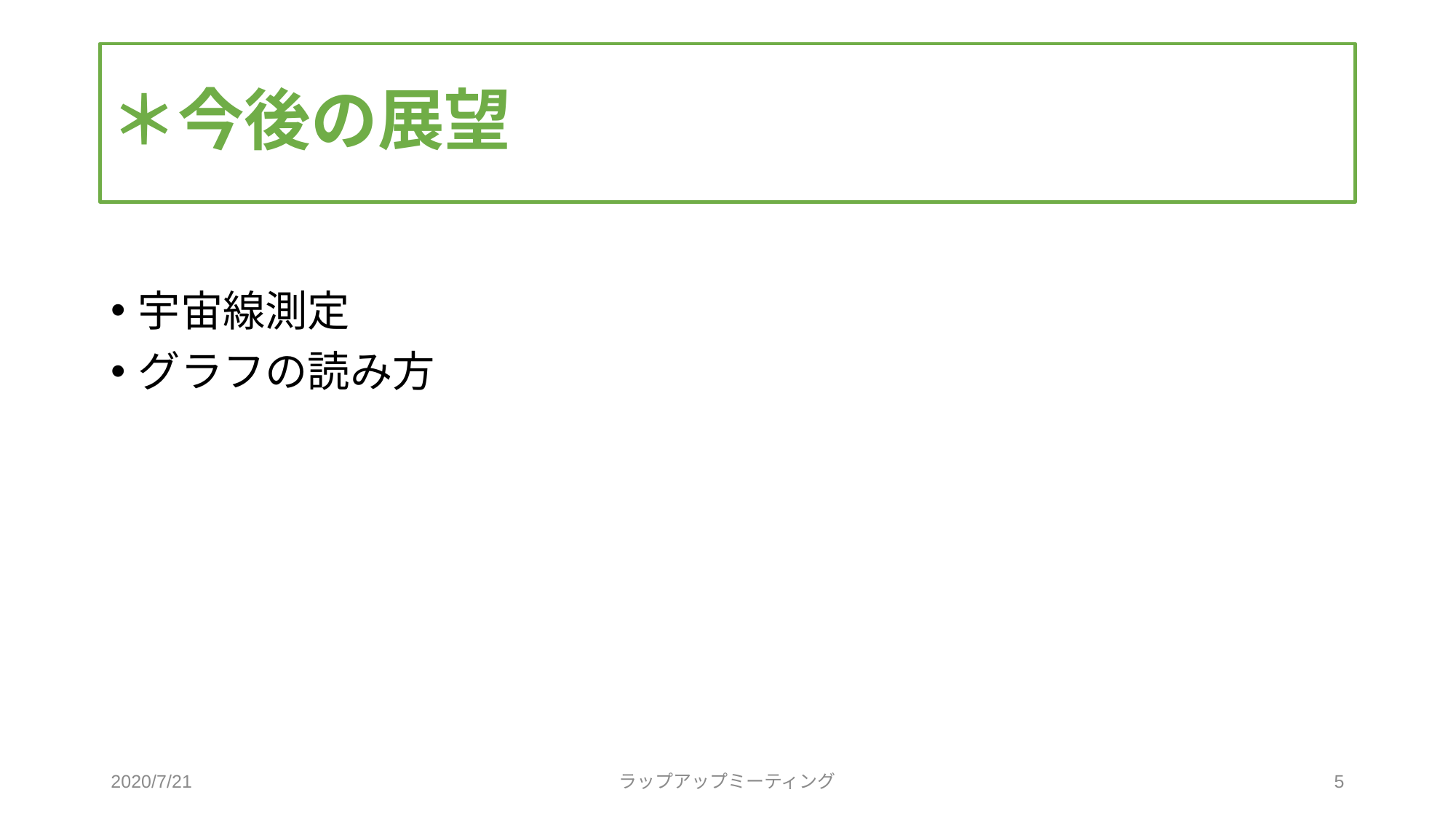

# ＊今後の展望

宇宙線測定
グラフの読み方
2020/7/21
ラップアップミーティング
5